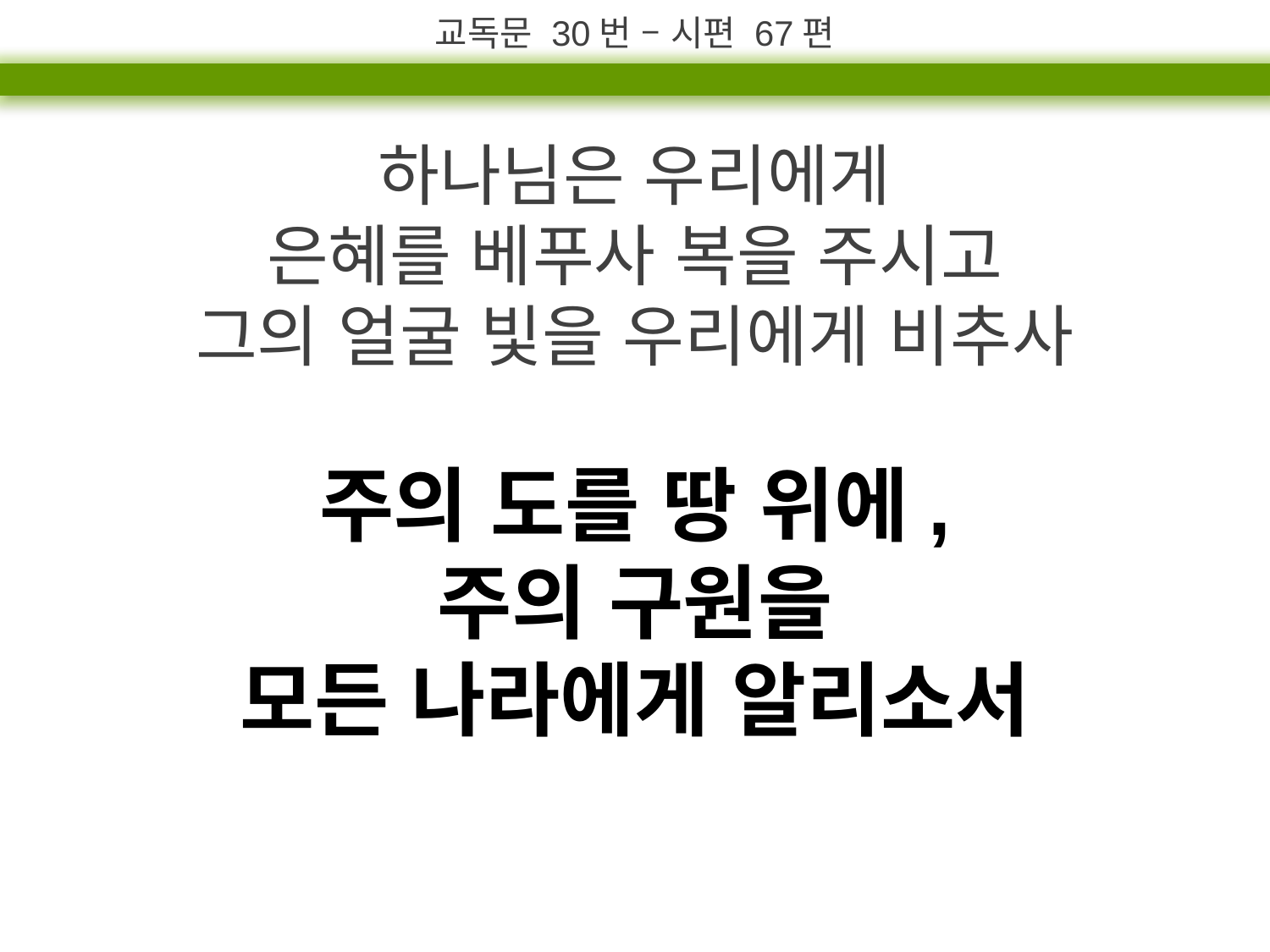

교독문 30번 – 시편 67편

하나님은 우리에게
은혜를 베푸사 복을 주시고
그의 얼굴 빛을 우리에게 비추사
주의 도를 땅 위에,
주의 구원을
모든 나라에게 알리소서